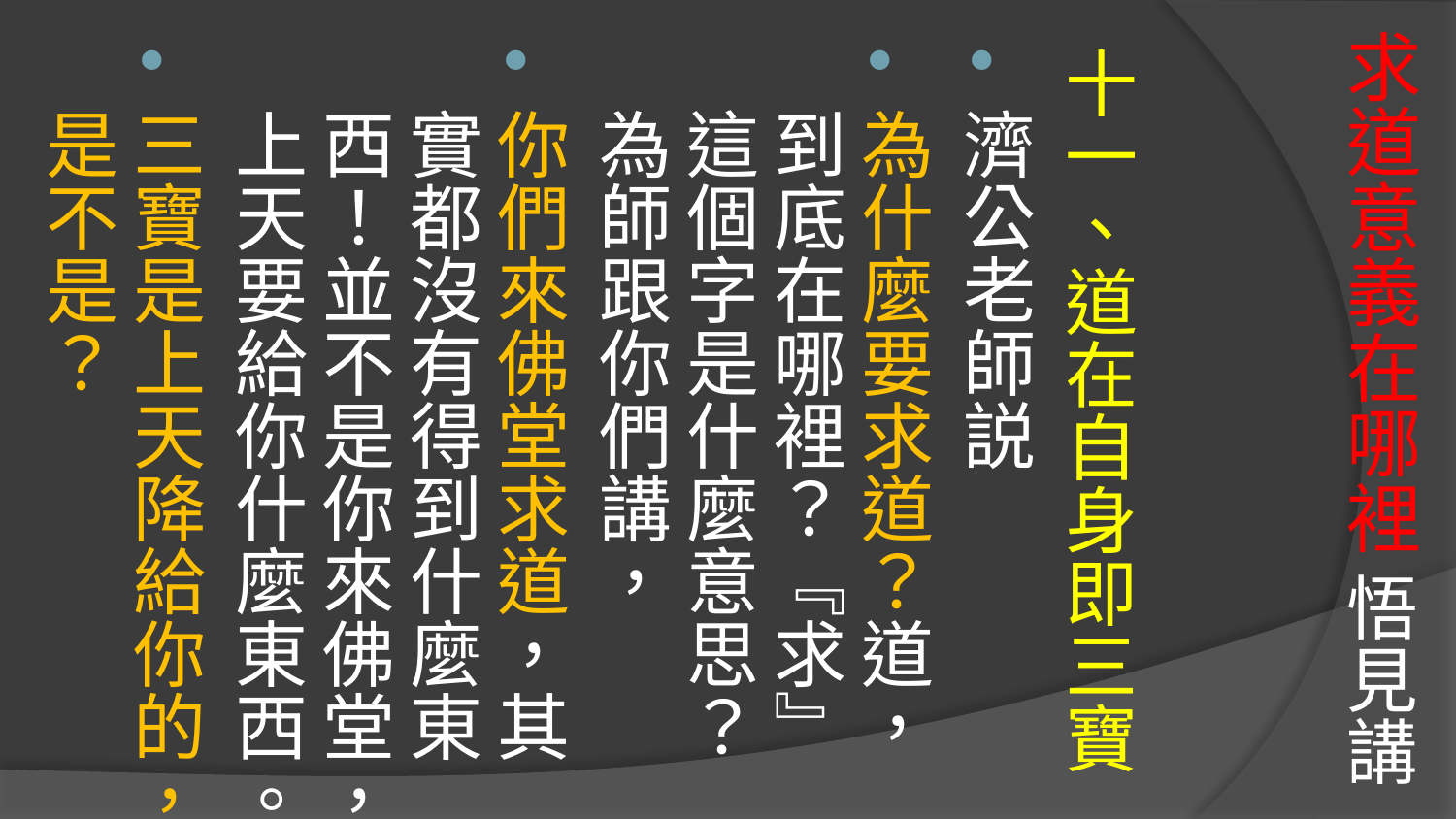

# 求道意義在哪裡 悟見講
十一、道在自身即三寶
濟公老師説
為什麼要求道？道，到底在哪裡？『求』這個字是什麼意思？為師跟你們講，
你們來佛堂求道，其實都沒有得到什麼東西！並不是你來佛堂，上天要給你什麼東西。
三寶是上天降給你的，是不是？